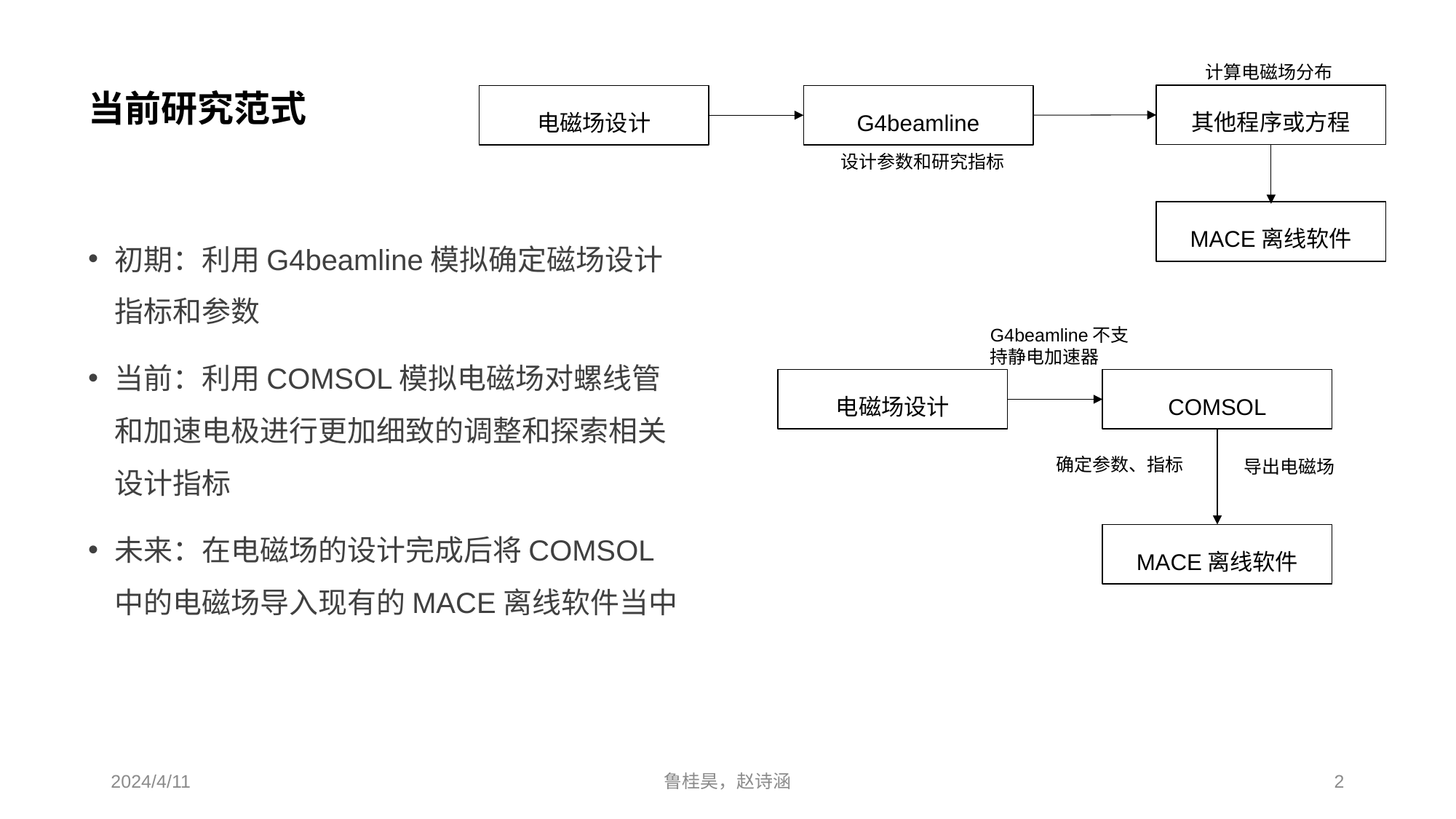

# 当前研究范式
计算电磁场分布
其他程序或方程
电磁场设计
G4beamline
设计参数和研究指标
MACE离线软件
初期：利用G4beamline模拟确定磁场设计指标和参数
当前：利用COMSOL模拟电磁场对螺线管和加速电极进行更加细致的调整和探索相关设计指标
未来：在电磁场的设计完成后将COMSOL中的电磁场导入现有的MACE离线软件当中
G4beamline不支持静电加速器
电磁场设计
COMSOL
确定参数、指标
导出电磁场
MACE离线软件
i*12.5
2024/4/11
鲁桂昊，赵诗涵
2